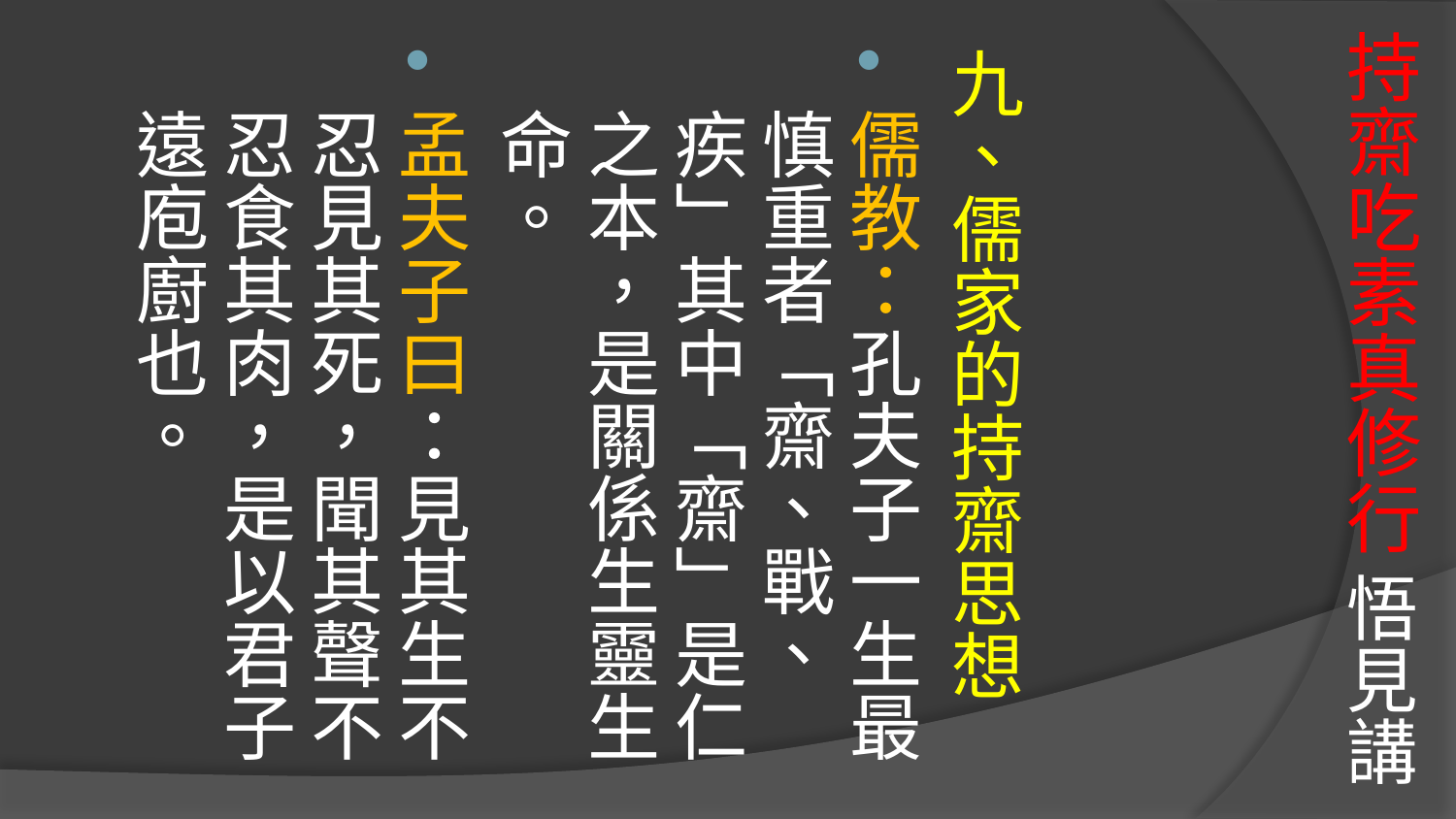

# 持齋吃素真修行 悟見講
九、儒家的持齋思想
儒教：孔夫子一生最慎重者「齋、戰、疾」其中「齋」是仁之本，是關係生靈生命。
孟夫子曰：見其生不忍見其死，聞其聲不忍食其肉，是以君子遠庖廚也。